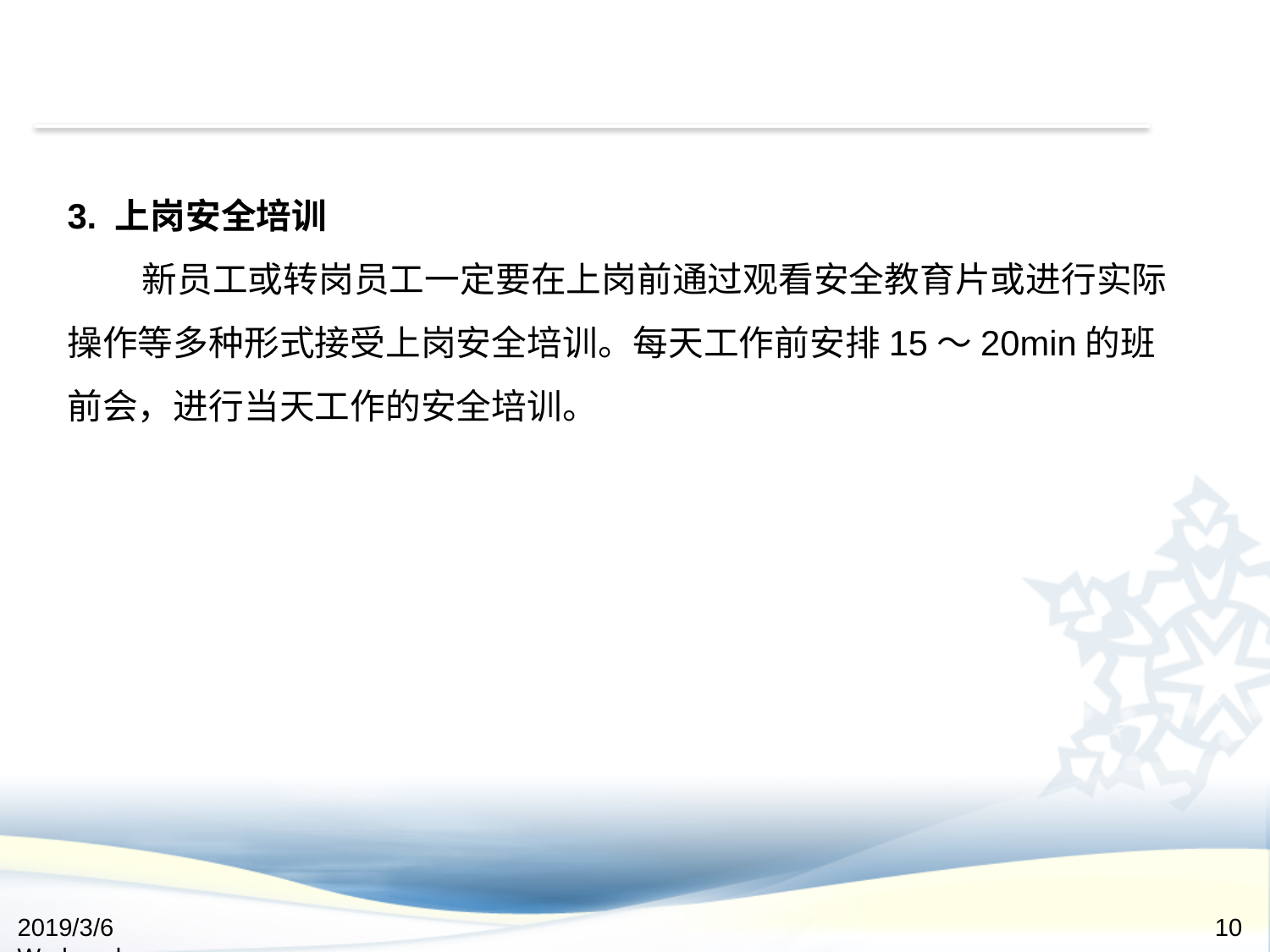

3. 上岗安全培训
新员工或转岗员工一定要在上岗前通过观看安全教育片或进行实际操作等多种形式接受上岗安全培训。每天工作前安排15～20min的班前会，进行当天工作的安全培训。